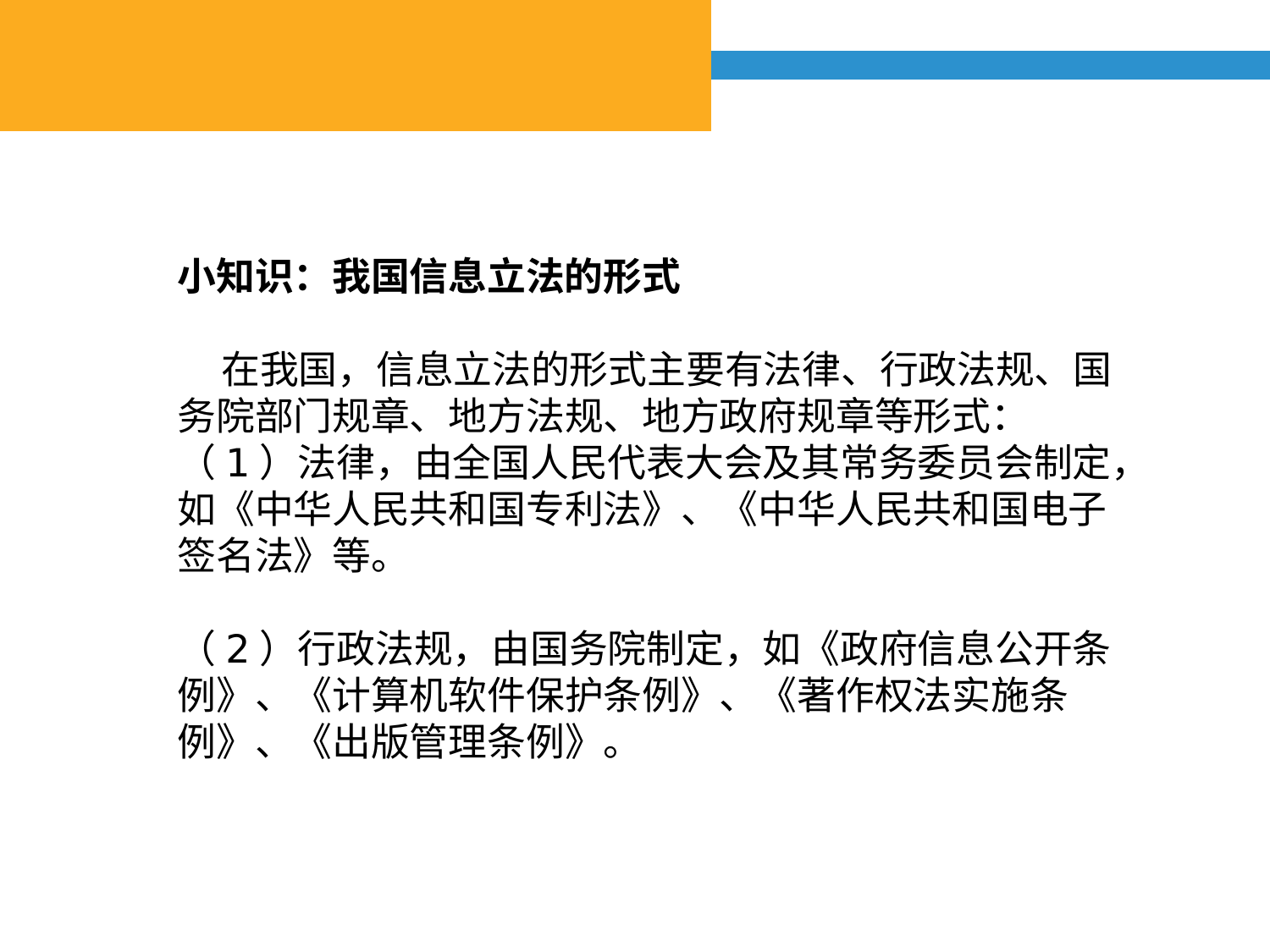

小知识：我国信息立法的形式

    在我国，信息立法的形式主要有法律、行政法规、国务院部门规章、地方法规、地方政府规章等形式：
（1）法律，由全国人民代表大会及其常务委员会制定，如《中华人民共和国专利法》、《中华人民共和国电子签名法》等。

（2）行政法规，由国务院制定，如《政府信息公开条例》、《计算机软件保护条例》、《著作权法实施条例》、《出版管理条例》。